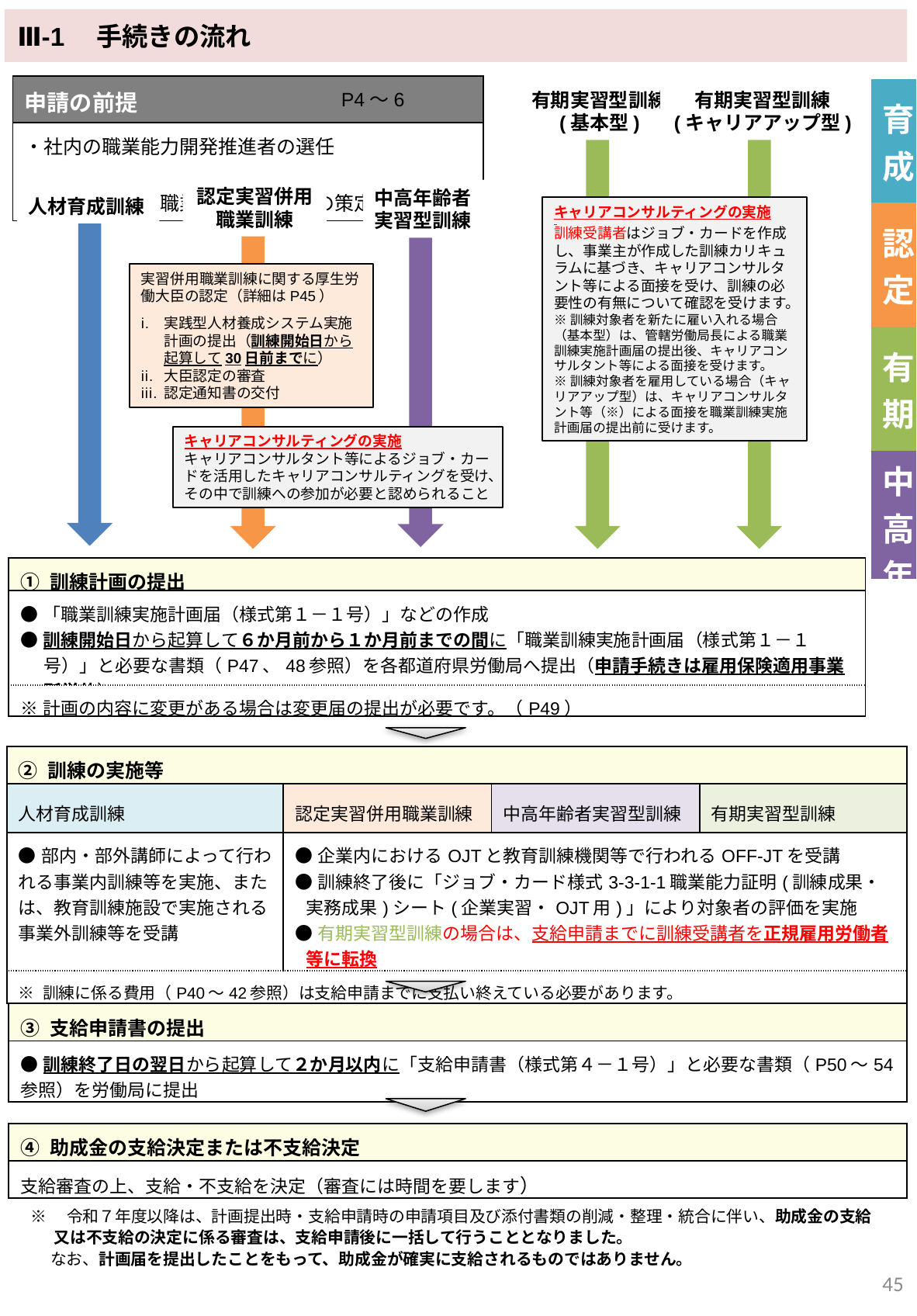

# Ⅲ-1　手続きの流れ

| 申請の前提 |
| --- |
| ・社内の職業能力開発推進者の選任　　　　　　　　　　 ・社内の事業内職業能力開発計画の策定 |
| 育成 |
| --- |
| 認定 |
| 有期 |
| 中高年 |
P4～6
有期実習型訓練
(基本型)
有期実習型訓練
(キャリアアップ型)

認定実習併用
職業訓練
中高年齢者
実習型訓練
人材育成訓練
キャリアコンサルティングの実施

訓練受講者はジョブ・カードを作成し、事業主が作成した訓練カリキュラムに基づき、キャリアコンサルタント等による面接を受け、訓練の必要性の有無について確認を受けます。
※訓練対象者を新たに雇い入れる場合（基本型）は、管轄労働局長による職業訓練実施計画届の提出後、キャリアコンサルタント等による面接を受けます。
※訓練対象者を雇用している場合（キャリアアップ型）は、キャリアコンサルタント等（※）による面接を職業訓練実施計画届の提出前に受けます。

実習併用職業訓練に関する厚生労働大臣の認定（詳細はP45）
実践型人材養成システム実施計画の提出（訓練開始日から起算して30日前までに）
大臣認定の審査
認定通知書の交付
キャリアコンサルティングの実施
キャリアコンサルタント等によるジョブ・カードを活用したキャリアコンサルティングを受け、その中で訓練への参加が必要と認められること
| ① 訓練計画の提出 |
| --- |
| ●「職業訓練実施計画届（様式第１－１号）」などの作成 ●訓練開始日から起算して６か月前から１か月前までの間に「職業訓練実施計画届（様式第１－１号）」と必要な書類（P47、48参照）を各都道府県労働局へ提出（申請手続きは雇用保険適用事業所単位） |
| ※計画の内容に変更がある場合は変更届の提出が必要です。（P49） |

| ② 訓練の実施等 |  |  |  |
| --- | --- | --- | --- |
| 人材育成訓練 | 認定実習併用職業訓練 | 中高年齢者実習型訓練 | 有期実習型訓練 |
| ●部内・部外講師によって行われる事業内訓練等を実施、または、教育訓練施設で実施される事業外訓練等を受講 | ●企業内におけるOJTと教育訓練機関等で行われるOFF-JTを受講 ●訓練終了後に「ジョブ・カード様式3-3-1-1職業能力証明(訓練成果・実務成果)シート(企業実習・OJT用)」により対象者の評価を実施 ●有期実習型訓練の場合は、支給申請までに訓練受講者を正規雇用労働者等に転換 |  |  |
| ※ 訓練に係る費用（P40～42参照）は支給申請までに支払い終えている必要があります。 |  |  |  |

| ③ 支給申請書の提出 |
| --- |
| ●訓練終了日の翌日から起算して２か月以内に「支給申請書（様式第４－１号）」と必要な書類（P50～54参照）を労働局に提出 |

| ④ 助成金の支給決定または不支給決定 |
| --- |
| 支給審査の上、支給・不支給を決定（審査には時間を要します） |
※　令和７年度以降は、計画提出時・支給申請時の申請項目及び添付書類の削減・整理・統合に伴い、助成金の支給又は不支給の決定に係る審査は、支給申請後に一括して行うこととなりました。
　 なお、計画届を提出したことをもって、助成金が確実に支給されるものではありません。
45